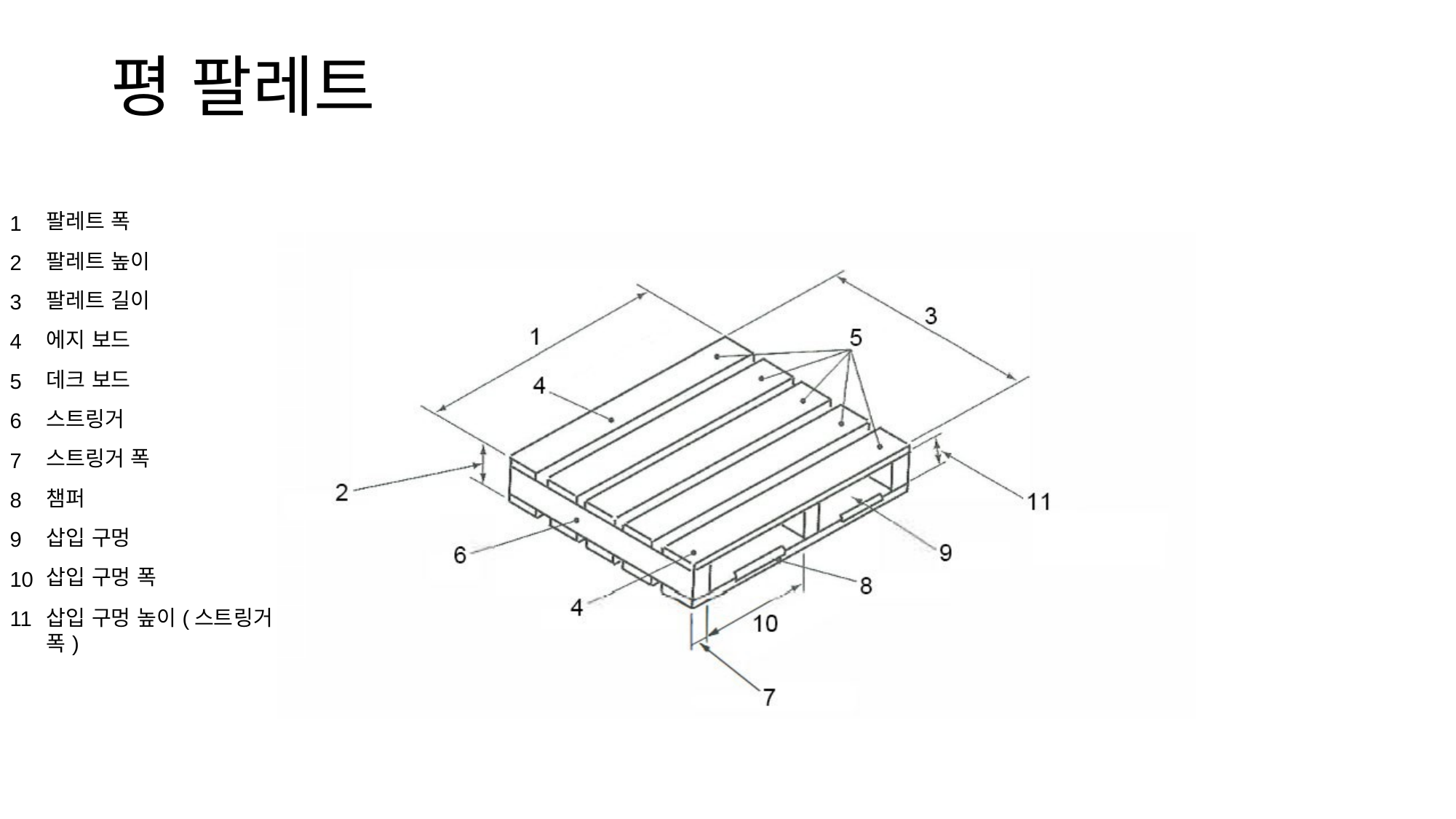

평 팔레트
| 1 | 팔레트 폭 |
| --- | --- |
| 2 | 팔레트 높이 |
| 3 | 팔레트 길이 |
| 4 | 에지 보드 |
| 5 | 데크 보드 |
| 6 | 스트링거 |
| 7 | 스트링거 폭 |
| 8 | 챔퍼 |
| 9 | 삽입 구멍 |
| 10 | 삽입 구멍 폭 |
| 11 | 삽입 구멍 높이(스트링거 폭) |